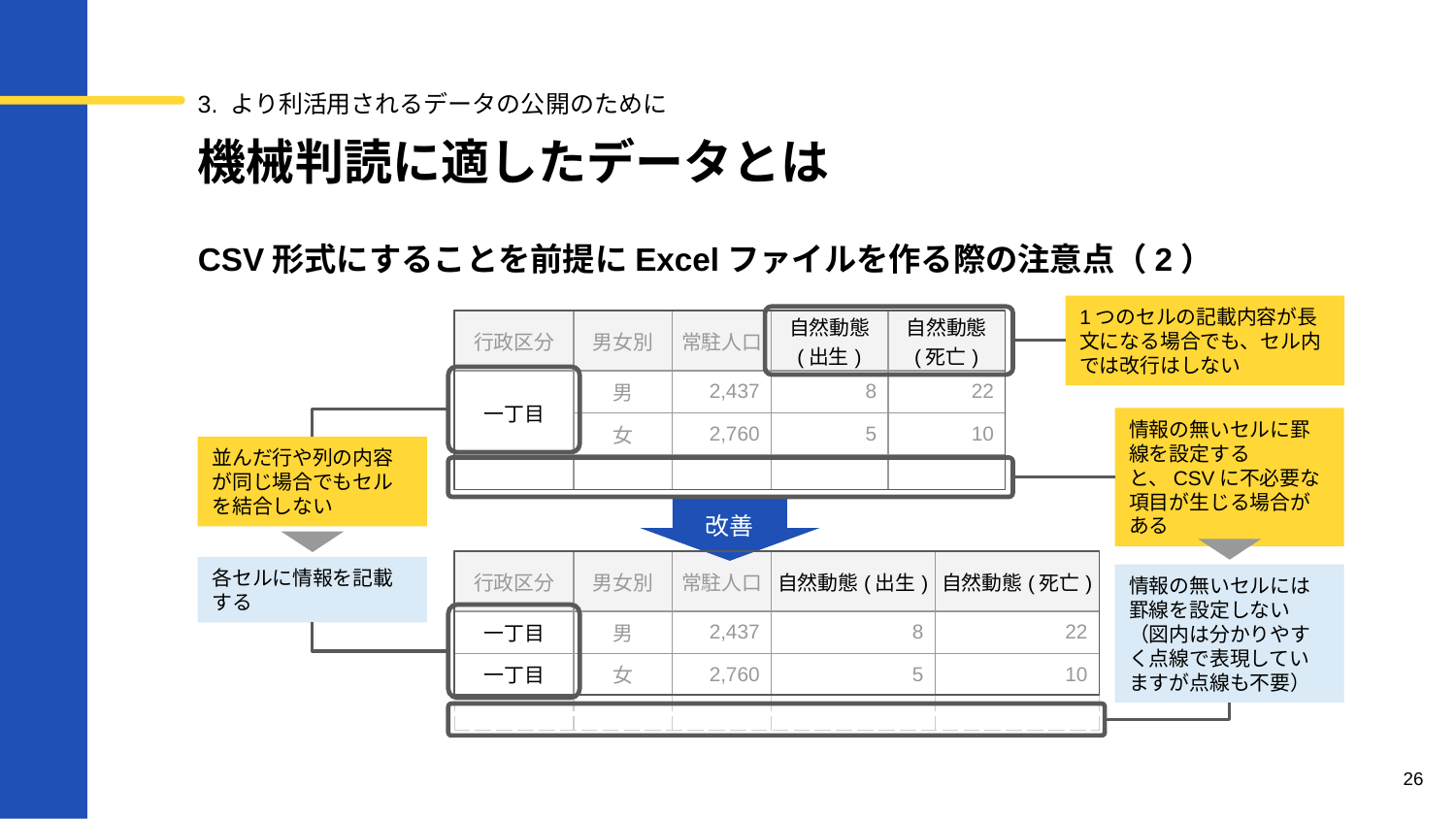

3. より利活用されるデータの公開のために
# 機械判読に適したデータとは
CSV形式にすることを前提にExcelファイルを作る際の注意点（2）
1つのセルの記載内容が長文になる場合でも、セル内では改行はしない

| 行政区分 | 男女別 | 常駐人口 | 自然動態 (出生) | 自然動態 (死亡) |
| --- | --- | --- | --- | --- |
| 一丁目 | 男 | 2,437 | 8 | 22 |
|  | 女 | 2,760 | 5 | 10 |
|  |  |  |  |  |

情報の無いセルに罫線を設定すると、CSVに不必要な項目が生じる場合がある
並んだ行や列の内容が同じ場合でもセルを結合しない

改善

| 行政区分 | 男女別 | 常駐人口 | 自然動態(出生) | 自然動態(死亡) |
| --- | --- | --- | --- | --- |
| 一丁目 | 男 | 2,437 | 8 | 22 |
| 一丁目 | 女 | 2,760 | 5 | 10 |
|  |  |  |  |  |

各セルに情報を記載する
情報の無いセルには罫線を設定しない
（図内は分かりやすく点線で表現していますが点線も不要）

26